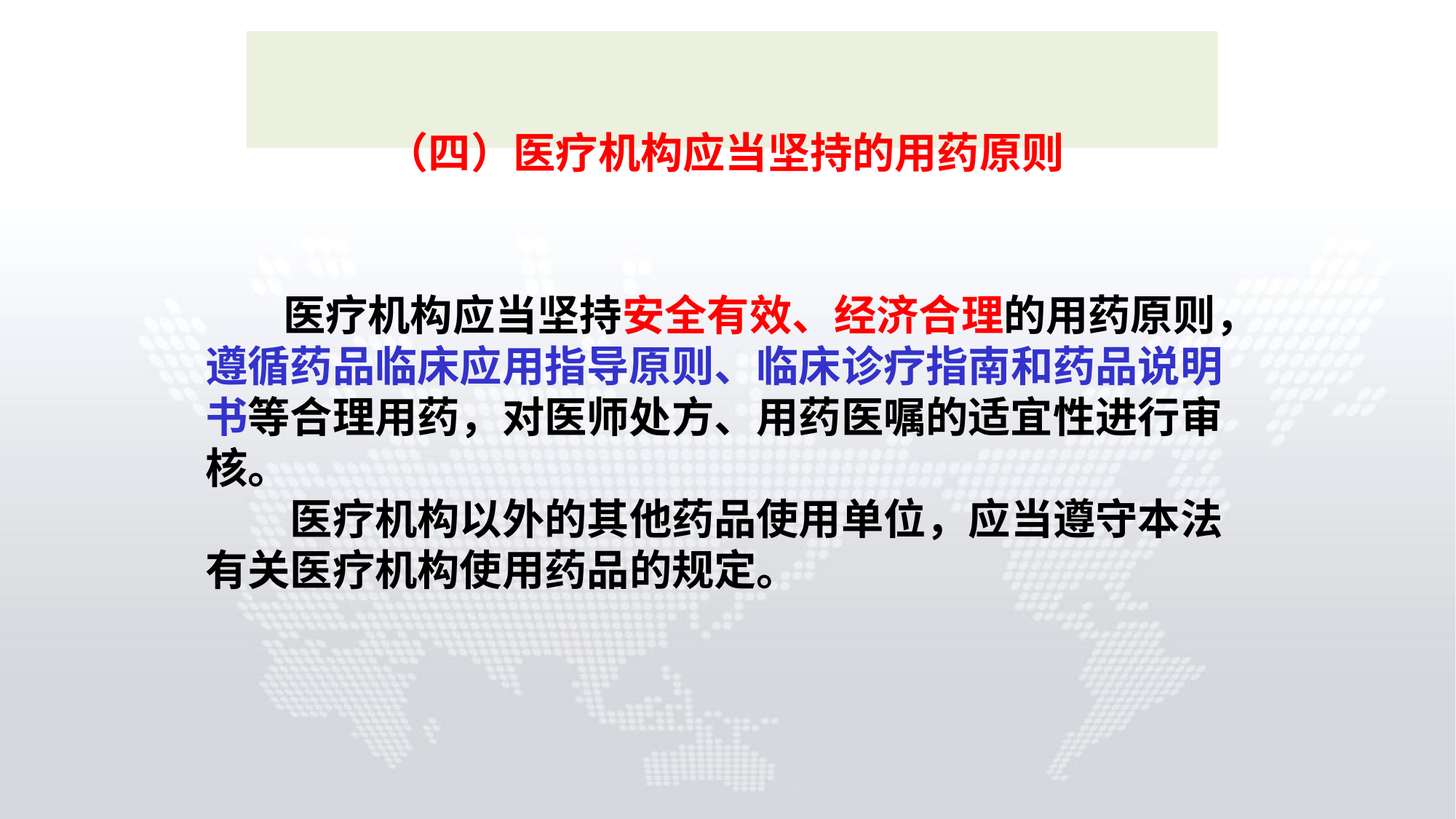

（四）医疗机构应当坚持的用药原则
       医疗机构应当坚持安全有效、经济合理的用药原则，遵循药品临床应用指导原则、临床诊疗指南和药品说明书等合理用药，对医师处方、用药医嘱的适宜性进行审核。
　　医疗机构以外的其他药品使用单位，应当遵守本法有关医疗机构使用药品的规定。